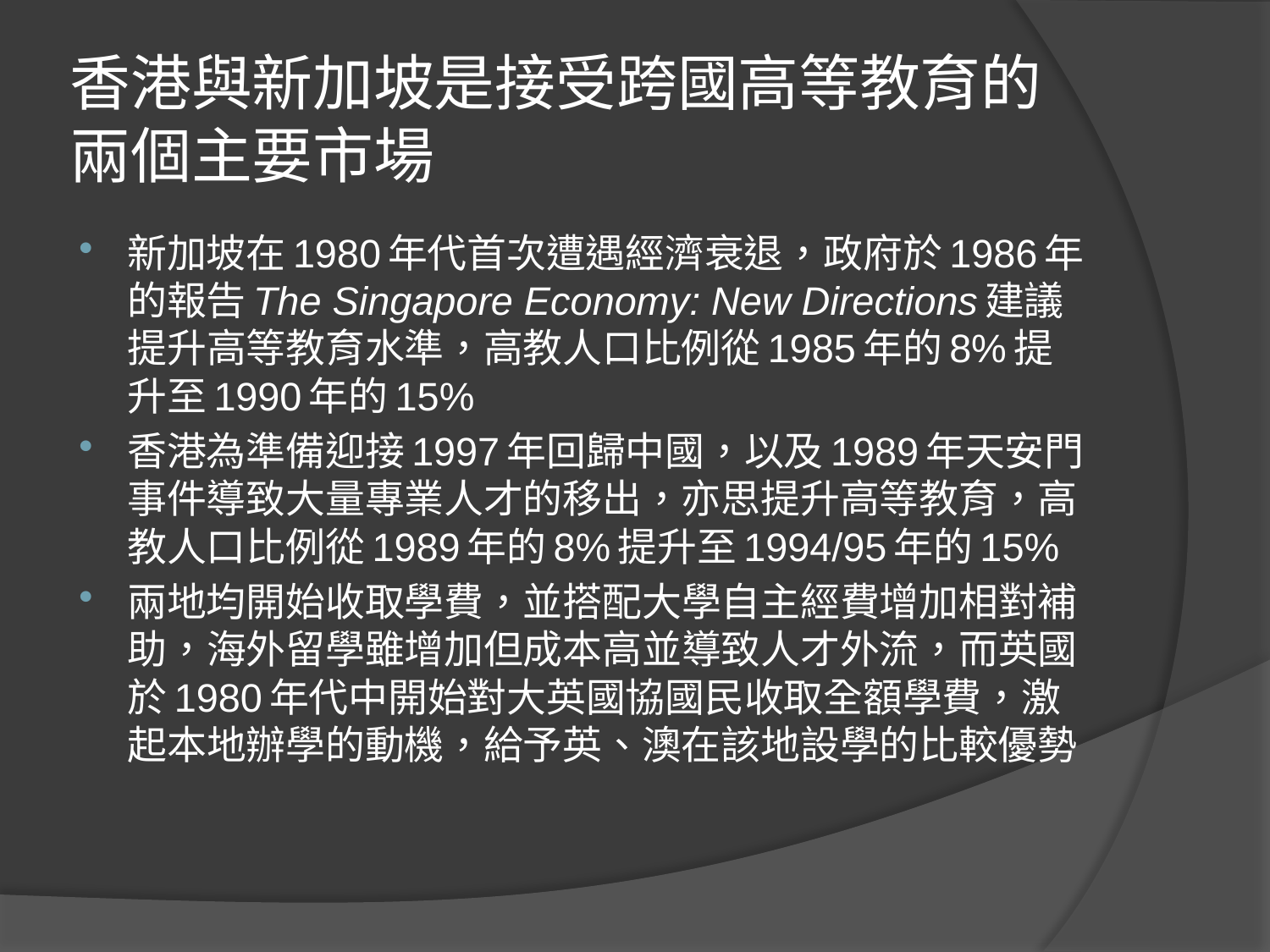

# 香港與新加坡是接受跨國高等教育的兩個主要市場
新加坡在1980年代首次遭遇經濟衰退，政府於1986年的報告The Singapore Economy: New Directions建議提升高等教育水準，高教人口比例從1985年的8%提升至1990年的15%
香港為準備迎接1997年回歸中國，以及1989年天安門事件導致大量專業人才的移出，亦思提升高等教育，高教人口比例從1989年的8%提升至1994/95年的15%
兩地均開始收取學費，並搭配大學自主經費增加相對補助，海外留學雖增加但成本高並導致人才外流，而英國於1980年代中開始對大英國協國民收取全額學費，激起本地辦學的動機，給予英、澳在該地設學的比較優勢